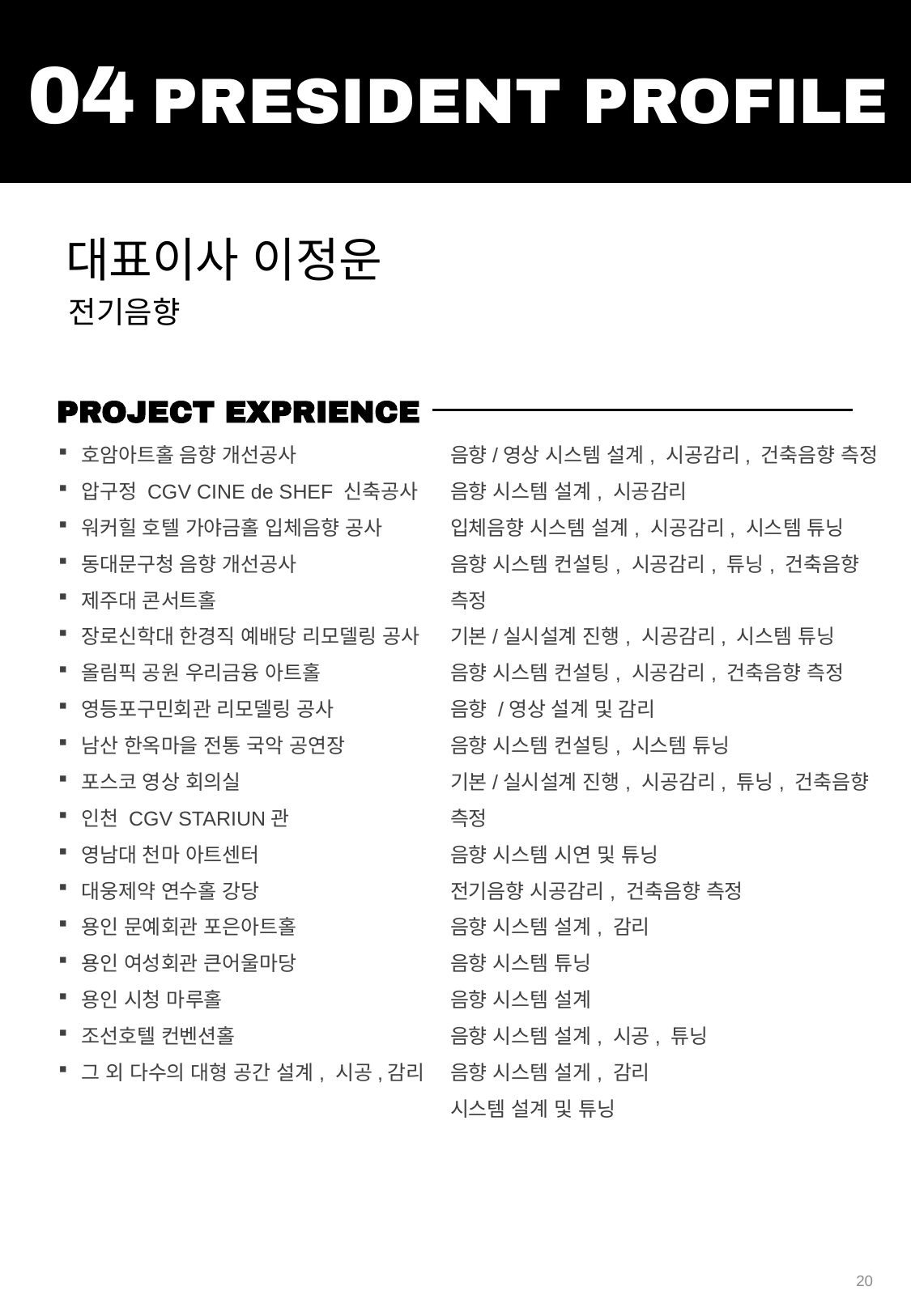

04 PRESIDENT PROFILE
대표이사 이정운
전기음향
PROJECT EXPRIENCE
음향/영상 시스템 설계, 시공감리, 건축음향 측정
음향 시스템 설계, 시공감리
입체음향 시스템 설계, 시공감리, 시스템 튜닝
음향 시스템 컨설팅, 시공감리, 튜닝, 건축음향 측정
기본/실시설계 진행, 시공감리, 시스템 튜닝
음향 시스템 컨설팅, 시공감리, 건축음향 측정
음향 /영상 설계 및 감리
음향 시스템 컨설팅, 시스템 튜닝
기본/실시설계 진행, 시공감리, 튜닝, 건축음향 측정
음향 시스템 시연 및 튜닝
전기음향 시공감리, 건축음향 측정
음향 시스템 설계, 감리
음향 시스템 튜닝
음향 시스템 설계
음향 시스템 설계, 시공, 튜닝
음향 시스템 설게, 감리
시스템 설계 및 튜닝

호암아트홀 음향 개선공사
압구정 CGV CINE de SHEF 신축공사
워커힐 호텔 가야금홀 입체음향 공사
동대문구청 음향 개선공사
제주대 콘서트홀
장로신학대 한경직 예배당 리모델링 공사
올림픽 공원 우리금융 아트홀
영등포구민회관 리모델링 공사
남산 한옥마을 전통 국악 공연장
포스코 영상 회의실
인천 CGV STARIUN관
영남대 천마 아트센터
대웅제약 연수홀 강당
용인 문예회관 포은아트홀
용인 여성회관 큰어울마당
용인 시청 마루홀
조선호텔 컨벤션홀
그 외 다수의 대형 공간 설계, 시공,감리
20